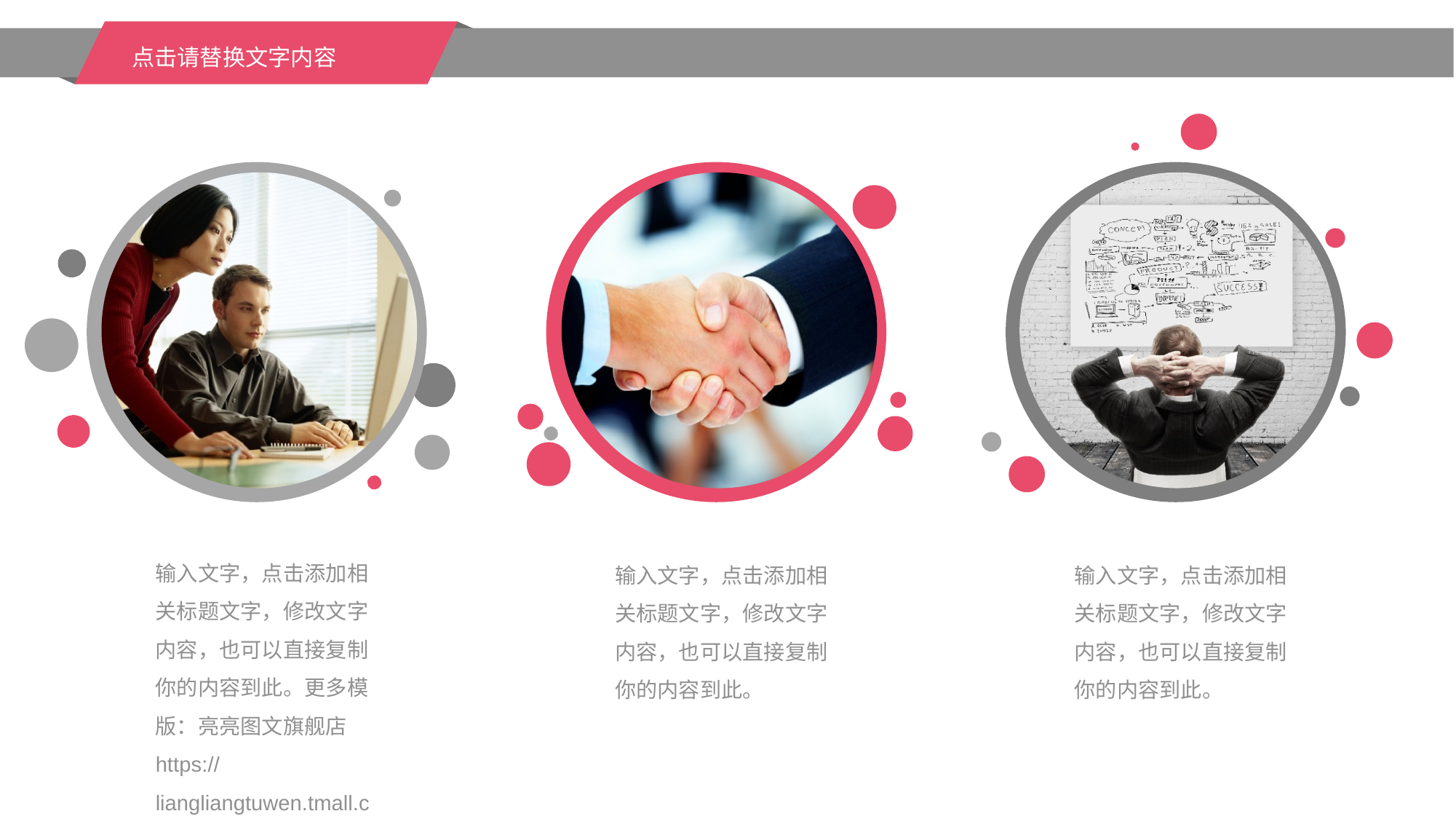

点击请替换文字内容

输入文字，点击添加相关标题文字，修改文字内容，也可以直接复制你的内容到此。更多模版：亮亮图文旗舰店https://liangliangtuwen.tmall.com
输入文字，点击添加相关标题文字，修改文字内容，也可以直接复制你的内容到此。
输入文字，点击添加相关标题文字，修改文字内容，也可以直接复制你的内容到此。